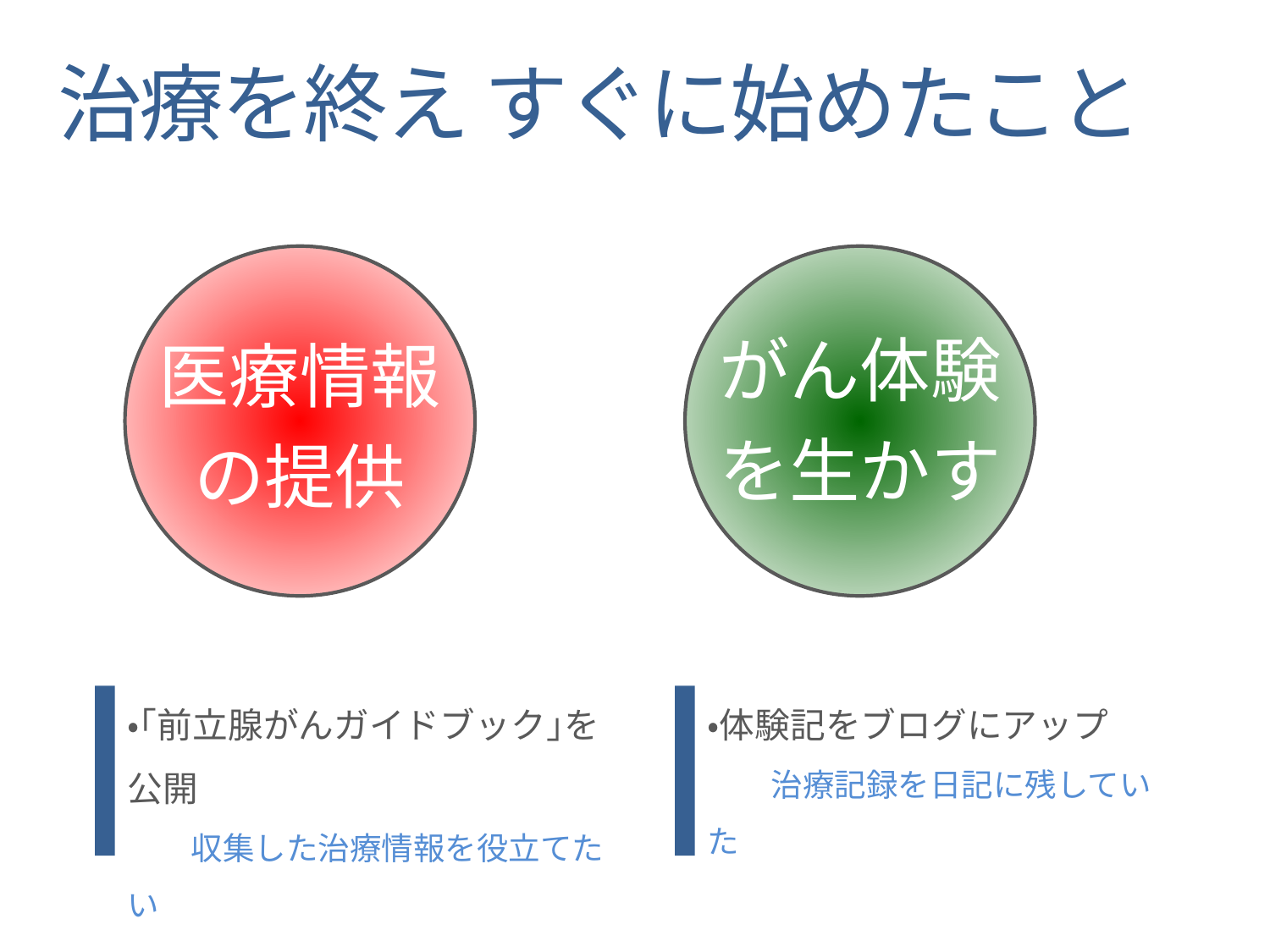

# 治療を終え すぐに始めたこと

医療情報
の提供

がん体験
を生かす
・｢前立腺がんガイドブック｣を公開
　　収集した治療情報を役立てたい
・体験記をブログにアップ
　　治療記録を日記に残していた